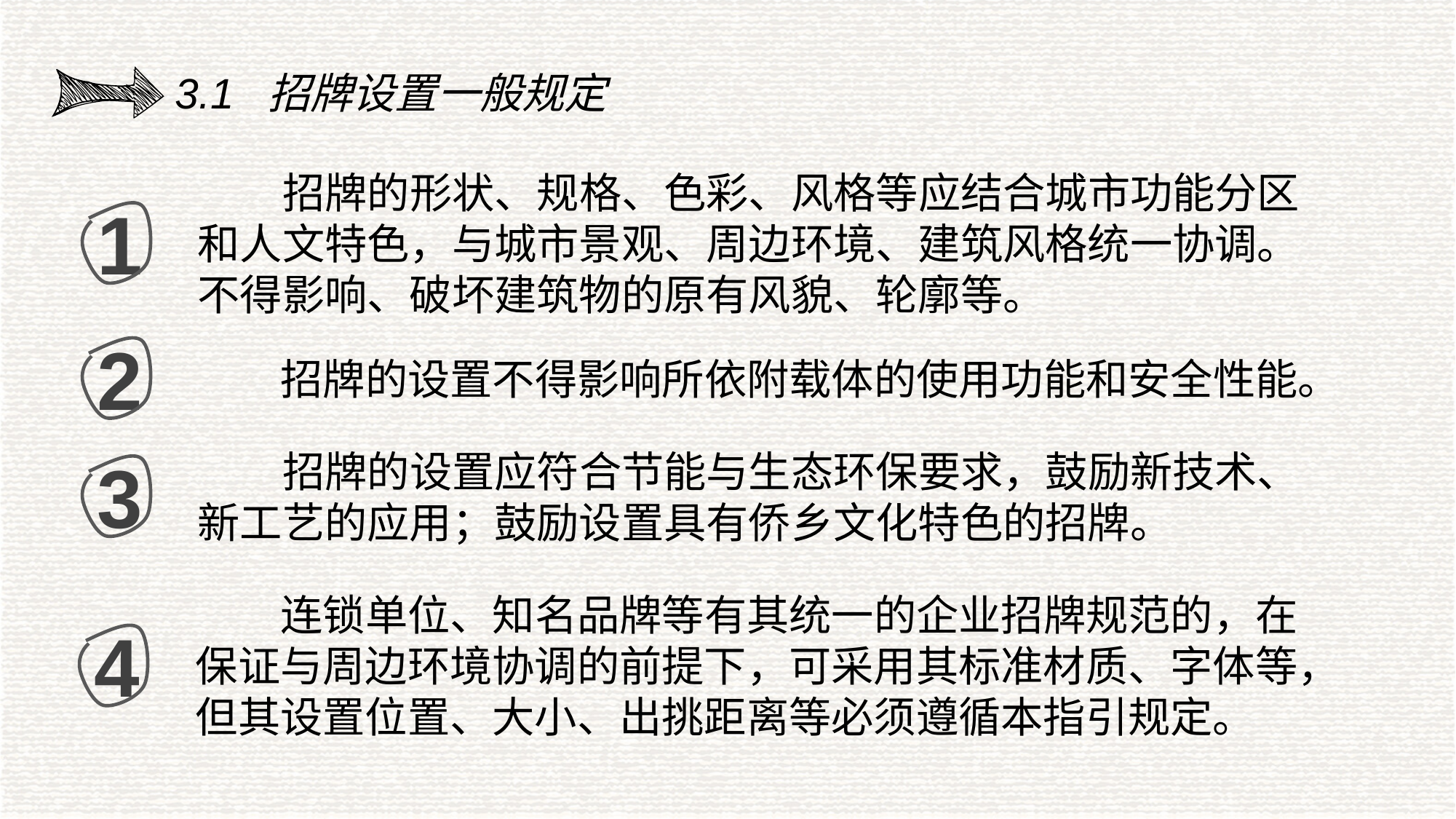

3.1  招牌设置一般规定

招牌的形状、规格、色彩、风格等应结合城市功能分区和人文特色，与城市景观、周边环境、建筑风格统一协调。不得影响、破坏建筑物的原有风貌、轮廓等。
1

2

招牌的设置不得影响所依附载体的使用功能和安全性能。
招牌的设置应符合节能与生态环保要求，鼓励新技术、新工艺的应用；鼓励设置具有侨乡文化特色的招牌。
3

连锁单位、知名品牌等有其统一的企业招牌规范的，在保证与周边环境协调的前提下，可采用其标准材质、字体等，但其设置位置、大小、出挑距离等必须遵循本指引规定。
4